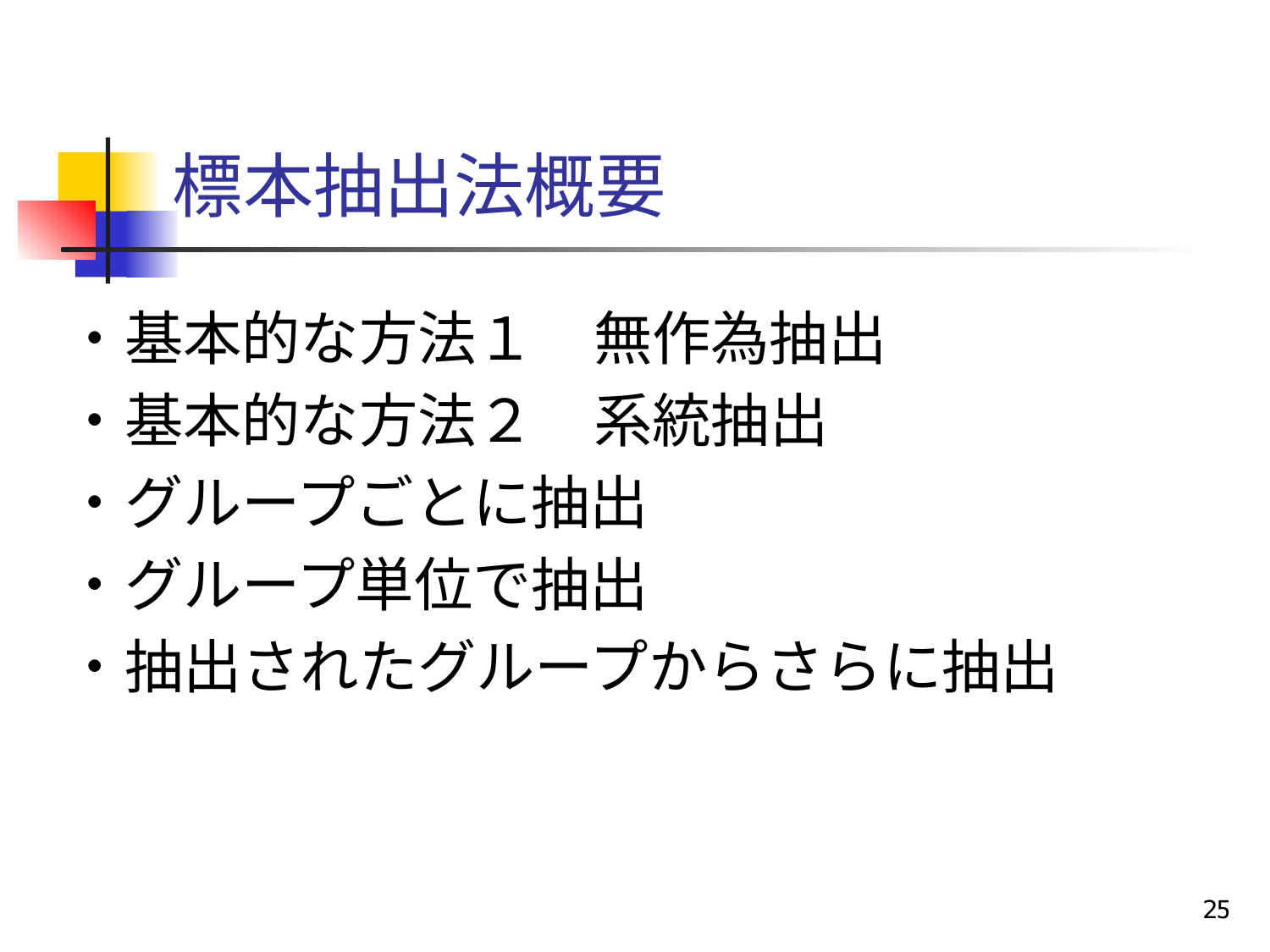

# 標本抽出法概要
・基本的な方法１　無作為抽出
・基本的な方法２　系統抽出
・グループごとに抽出
・グループ単位で抽出
・抽出されたグループからさらに抽出

25